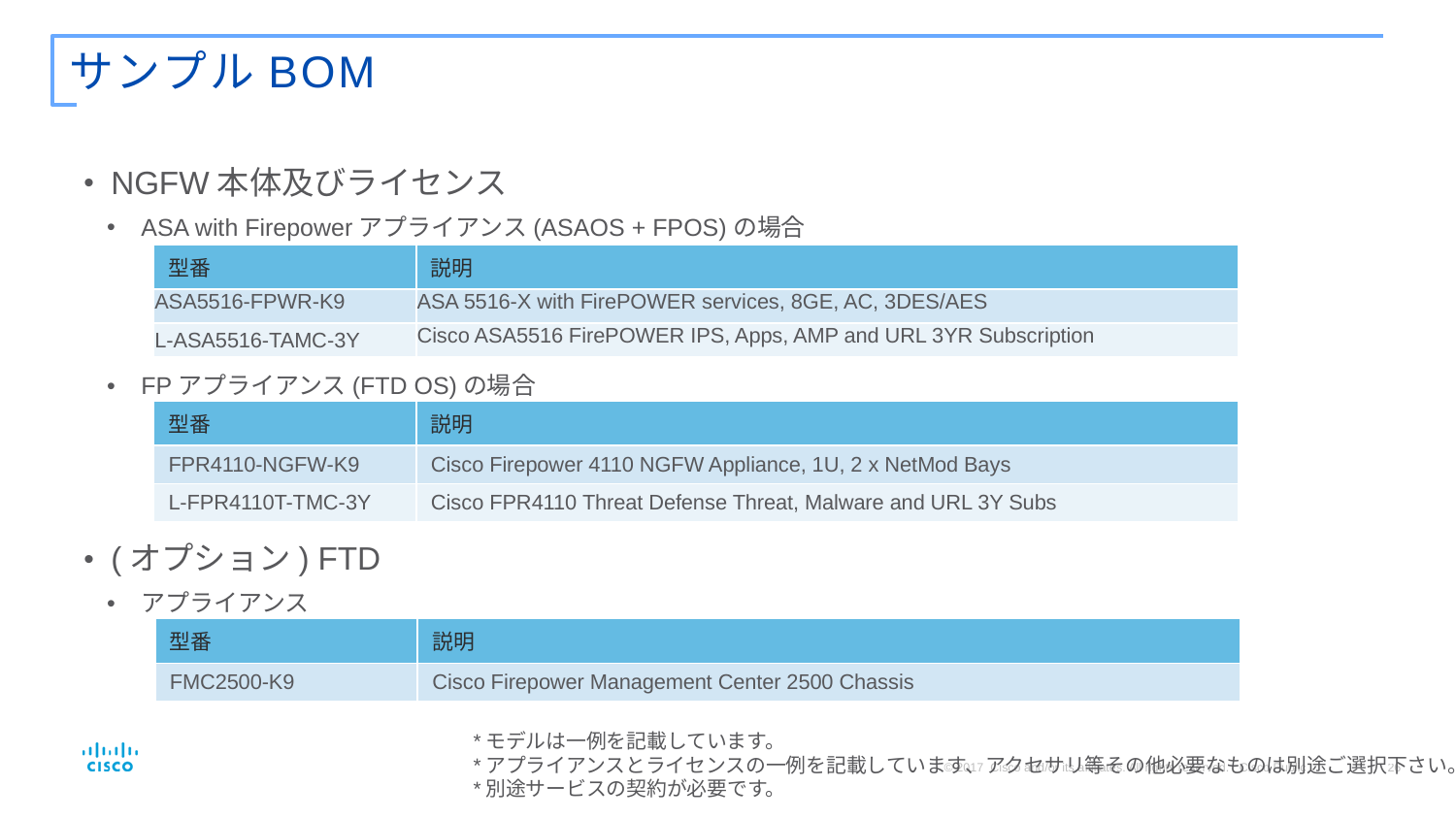

# サンプルBOM
NGFW本体及びライセンス
ASA with Firepowerアプライアンス(ASAOS + FPOS)の場合

FPアプライアンス(FTD OS)の場合

(オプション) FTD
アプライアンス
| 型番 | 説明 |
| --- | --- |
| ASA5516-FPWR-K9 | ASA 5516-X with FirePOWER services, 8GE, AC, 3DES/AES |
| L-ASA5516-TAMC-3Y | Cisco ASA5516 FirePOWER IPS, Apps, AMP and URL 3YR Subscription |
| 型番 | 説明 |
| --- | --- |
| FPR4110-NGFW-K9 | Cisco Firepower 4110 NGFW Appliance, 1U, 2 x NetMod Bays |
| L-FPR4110T-TMC-3Y | Cisco FPR4110 Threat Defense Threat, Malware and URL 3Y Subs |
| 型番 | 説明 |
| --- | --- |
| FMC2500-K9 | Cisco Firepower Management Center 2500 Chassis |
*モデルは一例を記載しています。
*アプライアンスとライセンスの一例を記載しています、アクセサリ等その他必要なものは別途ご選択下さい。
*別途サービスの契約が必要です。